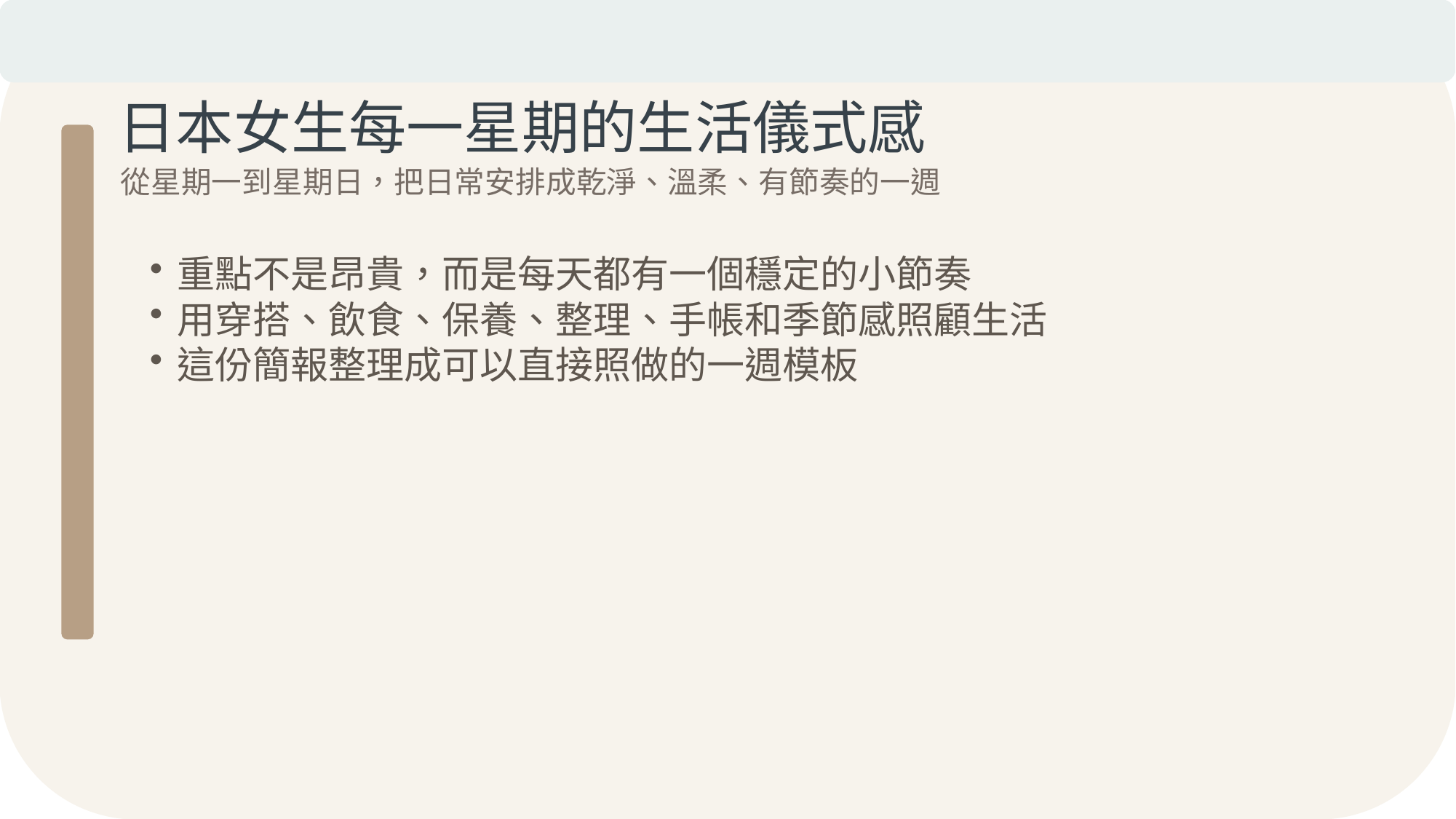

日本女生每一星期的生活儀式感

從星期一到星期日，把日常安排成乾淨、溫柔、有節奏的一週
重點不是昂貴，而是每天都有一個穩定的小節奏
用穿搭、飲食、保養、整理、手帳和季節感照顧生活
這份簡報整理成可以直接照做的一週模板